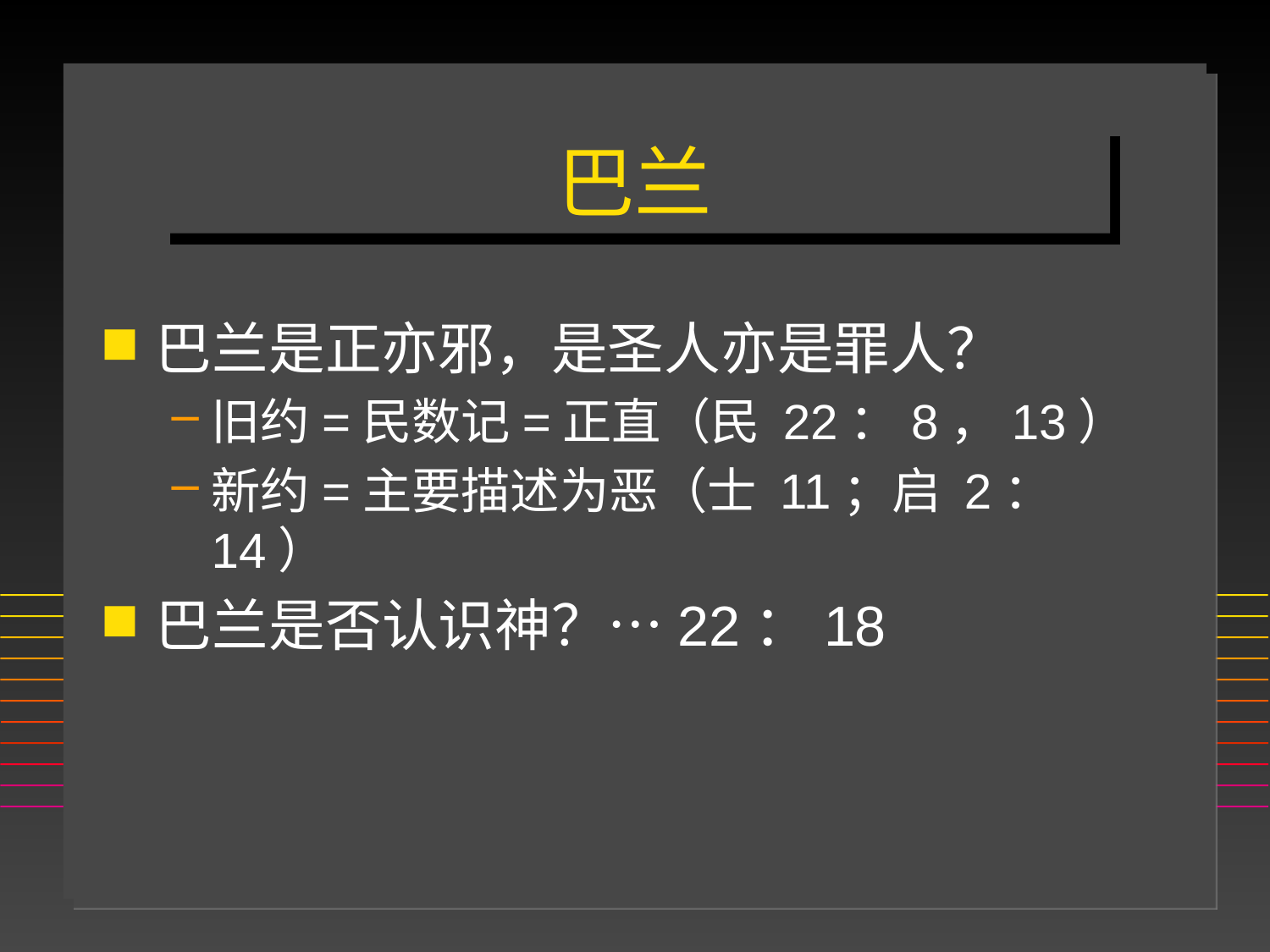

# 巴兰
巴兰是正亦邪，是圣人亦是罪人？
旧约=民数记=正直（民 22：8，13）
新约=主要描述为恶（士 11；启 2：14）
巴兰是否认识神？…22：18